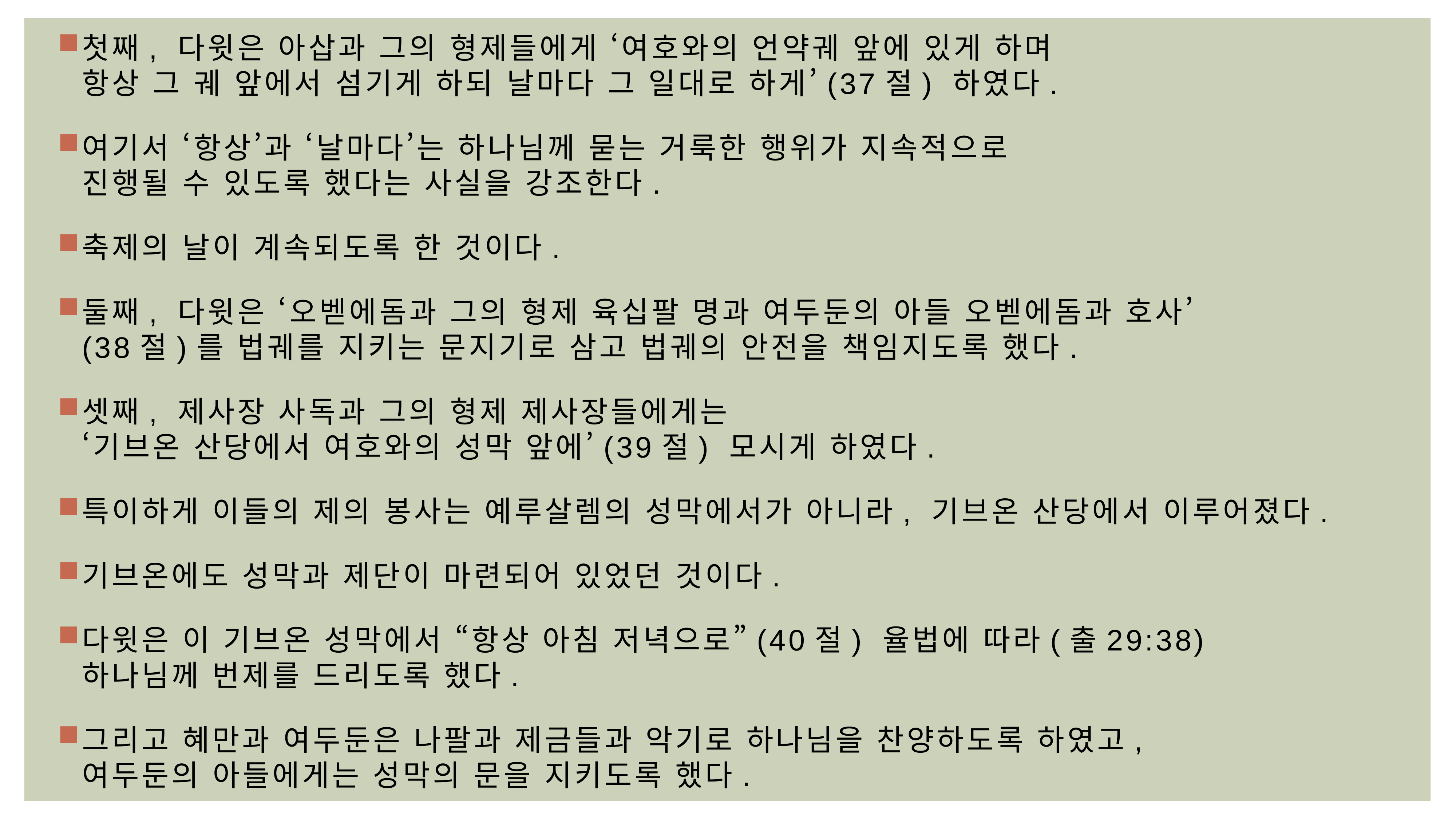

첫째, 다윗은 아삽과 그의 형제들에게 ‘여호와의 언약궤 앞에 있게 하며
항상 그 궤 앞에서 섬기게 하되 날마다 그 일대로 하게’(37절) 하였다.
여기서 ‘항상’과 ‘날마다’는 하나님께 묻는 거룩한 행위가 지속적으로
진행될 수 있도록 했다는 사실을 강조한다.
축제의 날이 계속되도록 한 것이다.
둘째, 다윗은 ‘오벧에돔과 그의 형제 육십팔 명과 여두둔의 아들 오벧에돔과 호사’
(38절)를 법궤를 지키는 문지기로 삼고 법궤의 안전을 책임지도록 했다.
셋째, 제사장 사독과 그의 형제 제사장들에게는
‘기브온 산당에서 여호와의 성막 앞에’(39절) 모시게 하였다.
특이하게 이들의 제의 봉사는 예루살렘의 성막에서가 아니라, 기브온 산당에서 이루어졌다.
기브온에도 성막과 제단이 마련되어 있었던 것이다.
다윗은 이 기브온 성막에서 “항상 아침 저녁으로”(40절) 율법에 따라(출29:38)
하나님께 번제를 드리도록 했다.
그리고 혜만과 여두둔은 나팔과 제금들과 악기로 하나님을 찬양하도록 하였고,
여두둔의 아들에게는 성막의 문을 지키도록 했다.